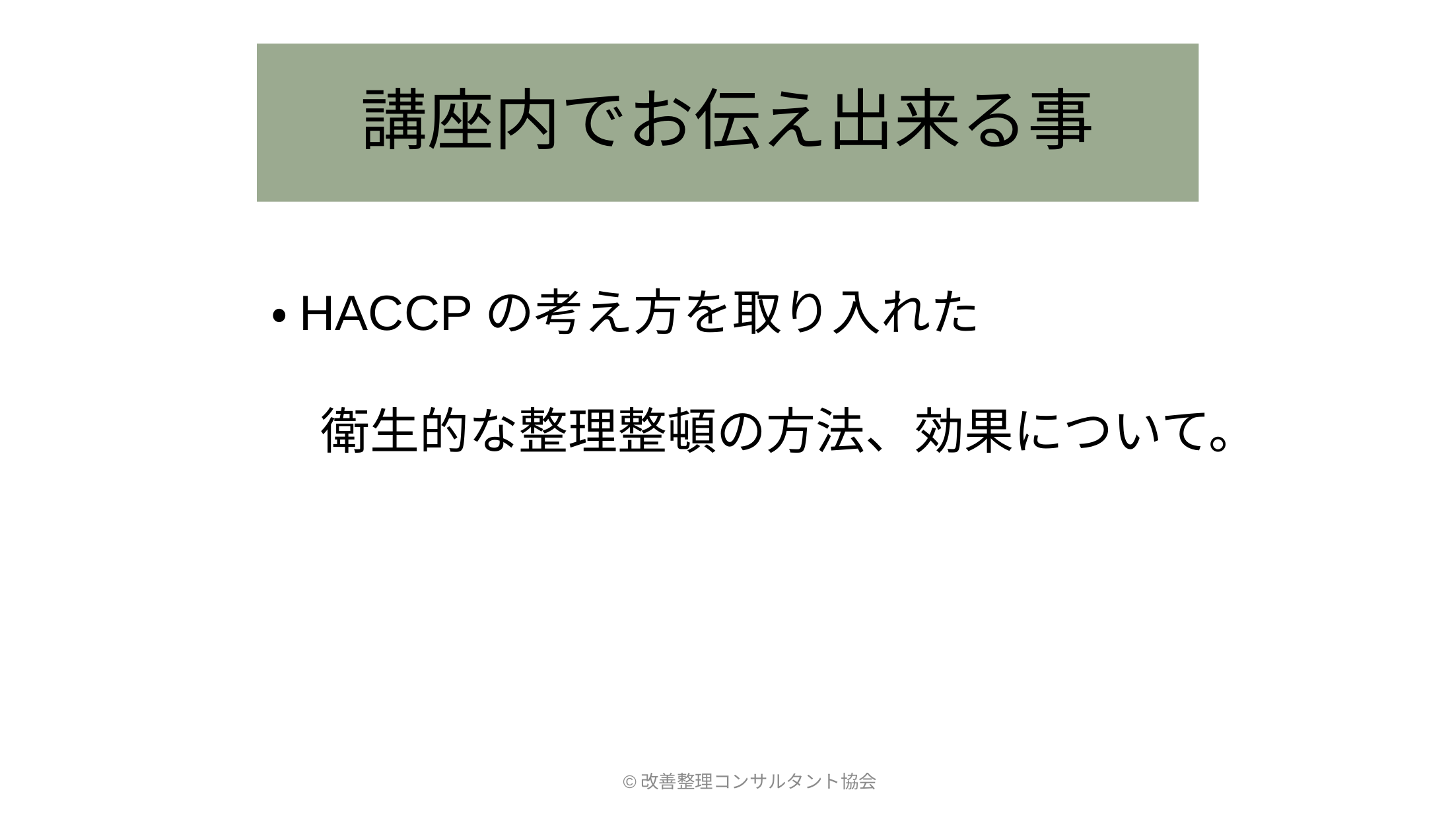

# 講座内でお伝え出来る事
・HACCPの考え方を取り入れた

　衛生的な整理整頓の方法、効果について。